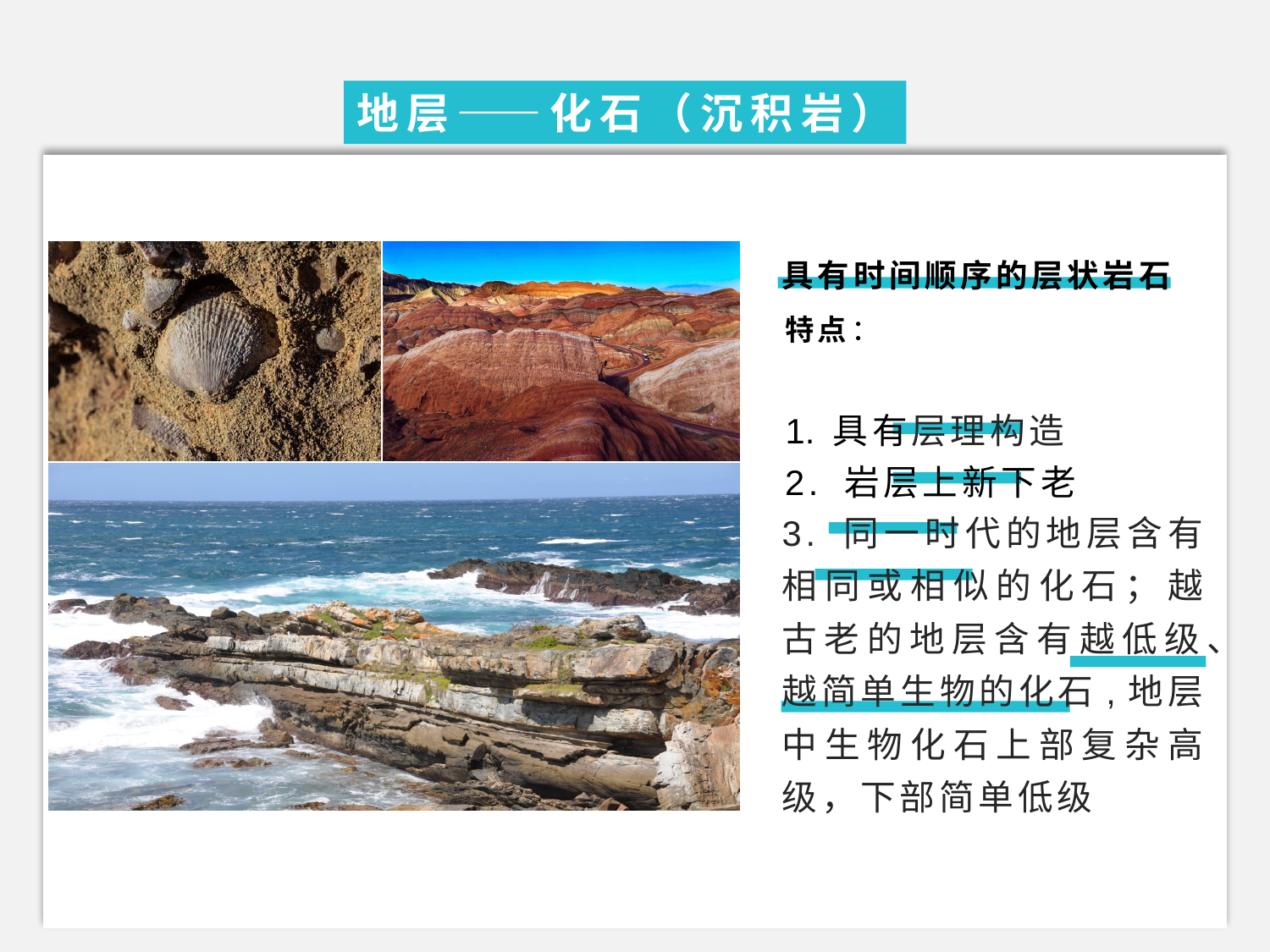

地层——化石（沉积岩）
具有时间顺序的层状岩石

特点：
具有层理构造

2. 岩层上新下老

3. 同一时代的地层含有相同或相似的化石；越古老的地层含有越低级、越简单生物的化石,地层中生物化石上部复杂高级，下部简单低级